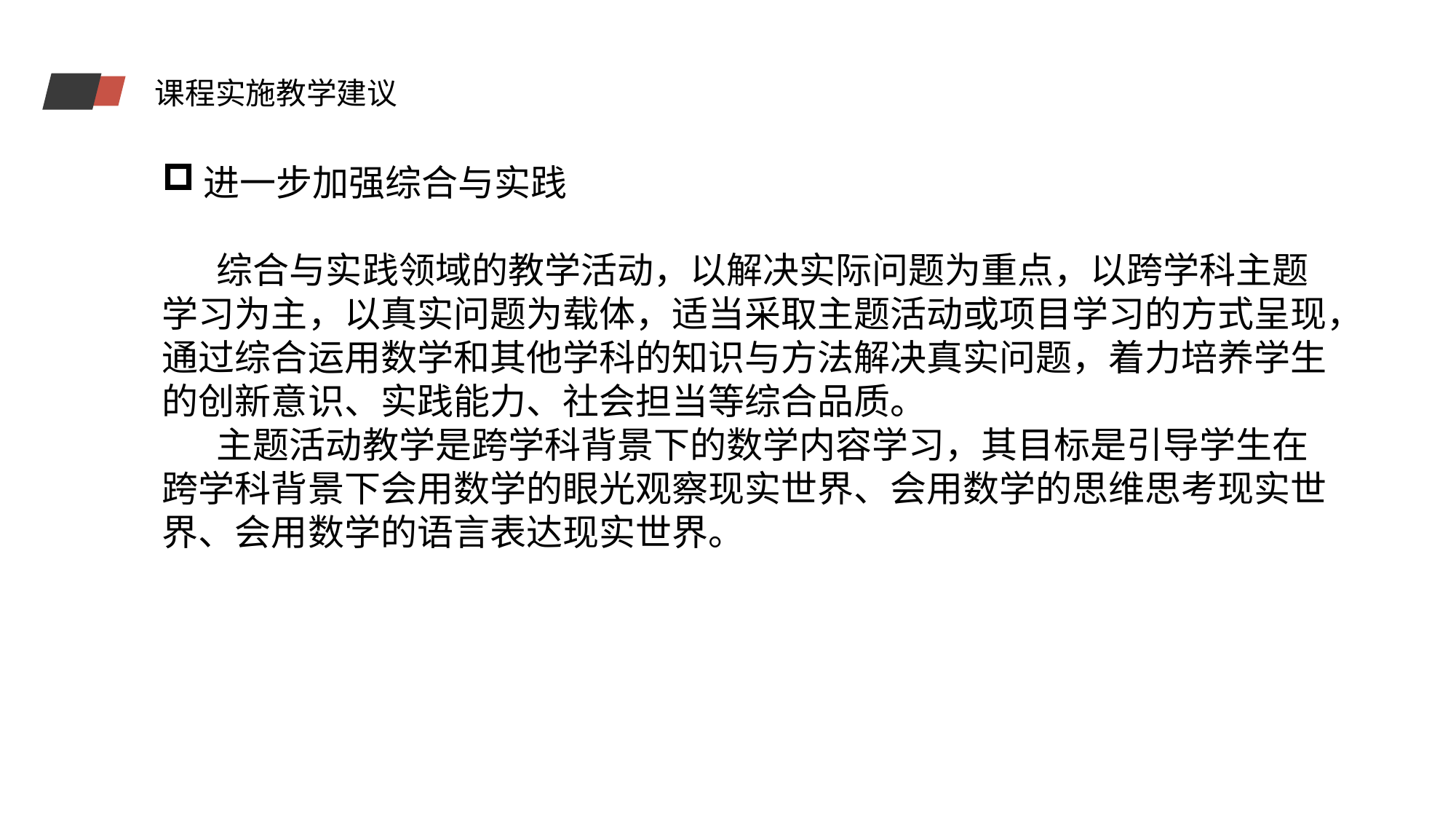

课程实施教学建议

进一步加强综合与实践

综合与实践领域的教学活动，以解决实际问题为重点，以跨学科主题学习为主，以真实问题为载体，适当采取主题活动或项目学习的方式呈现，通过综合运用数学和其他学科的知识与方法解决真实问题，着力培养学生的创新意识、实践能力、社会担当等综合品质。
主题活动教学是跨学科背景下的数学内容学习，其目标是引导学生在跨学科背景下会用数学的眼光观察现实世界、会用数学的思维思考现实世界、会用数学的语言表达现实世界。